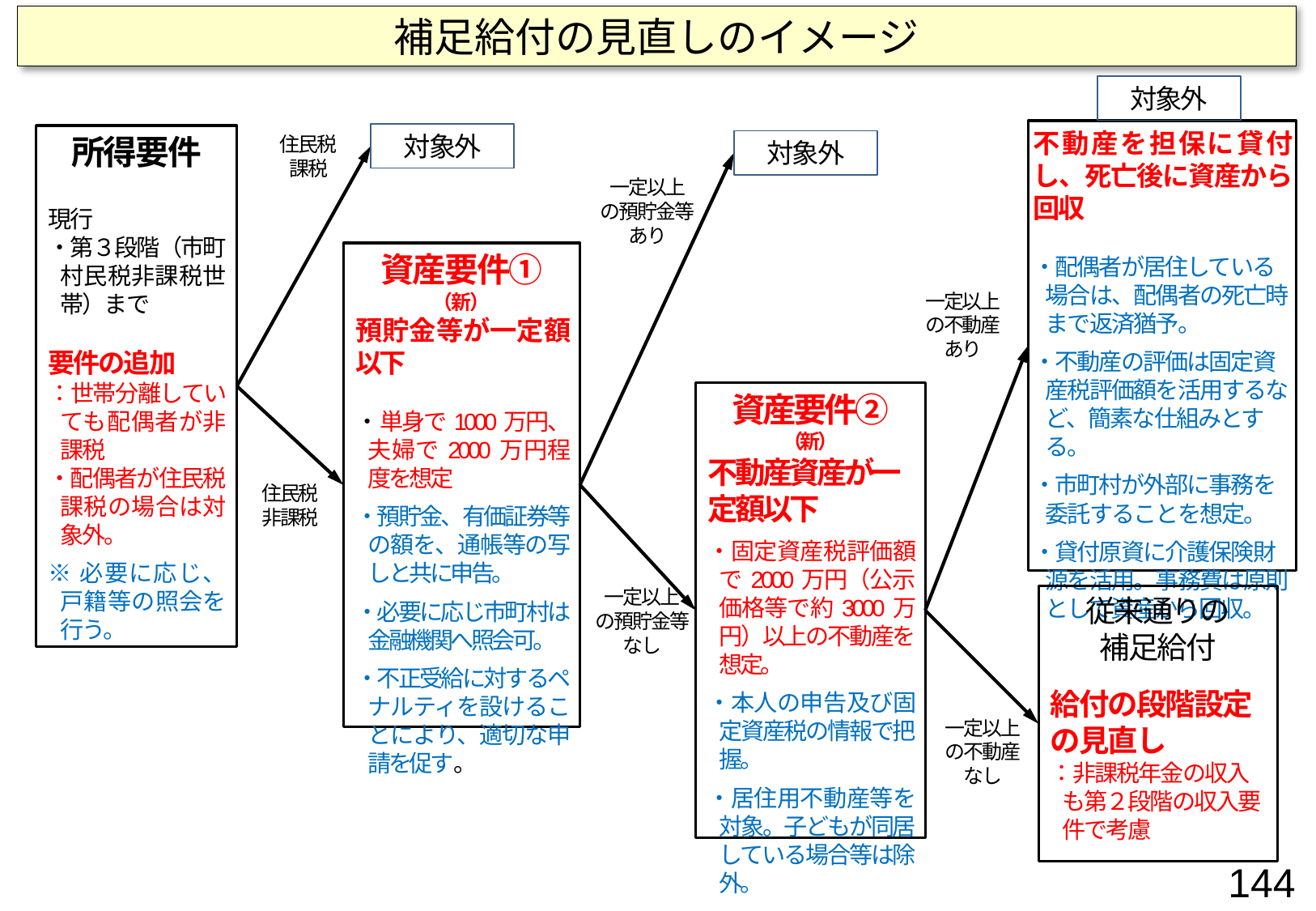

補足給付の見直しのイメージ
対象外
不動産を担保に貸付し、死亡後に資産から回収

・配偶者が居住している場合は、配偶者の死亡時まで返済猶予。
・不動産の評価は固定資産税評価額を活用するなど、簡素な仕組みとする。
・市町村が外部に事務を委託することを想定。
・貸付原資に介護保険財源を活用。事務費は原則として資産から回収。
対象外
所得要件

現行
・第３段階（市町村民税非課税世帯）まで

要件の追加
：世帯分離していても配偶者が非課税
・配偶者が住民税課税の場合は対象外。
※必要に応じ、戸籍等の照会を行う。
住民税
課税
対象外
一定以上
の預貯金等
あり
資産要件①
（新）
預貯金等が一定額以下

・単身で1000万円、夫婦で2000万円程度を想定
・預貯金、有価証券等の額を、通帳等の写しと共に申告。
・必要に応じ市町村は金融機関へ照会可。
・不正受給に対するペナルティを設けることにより、適切な申請を促す。
一定以上
の不動産
あり
資産要件②
（新）
不動産資産が一定額以下
・固定資産税評価額で2000万円（公示価格等で約3000万円）以上の不動産を想定。
・本人の申告及び固定資産税の情報で把握。
・居住用不動産等を対象。子どもが同居している場合等は除外。

住民税
非課税
一定以上
の預貯金等
なし
従来通りの
補足給付
給付の段階設定の見直し
：非課税年金の収入も第２段階の収入要件で考慮

一定以上
の不動産
なし
144